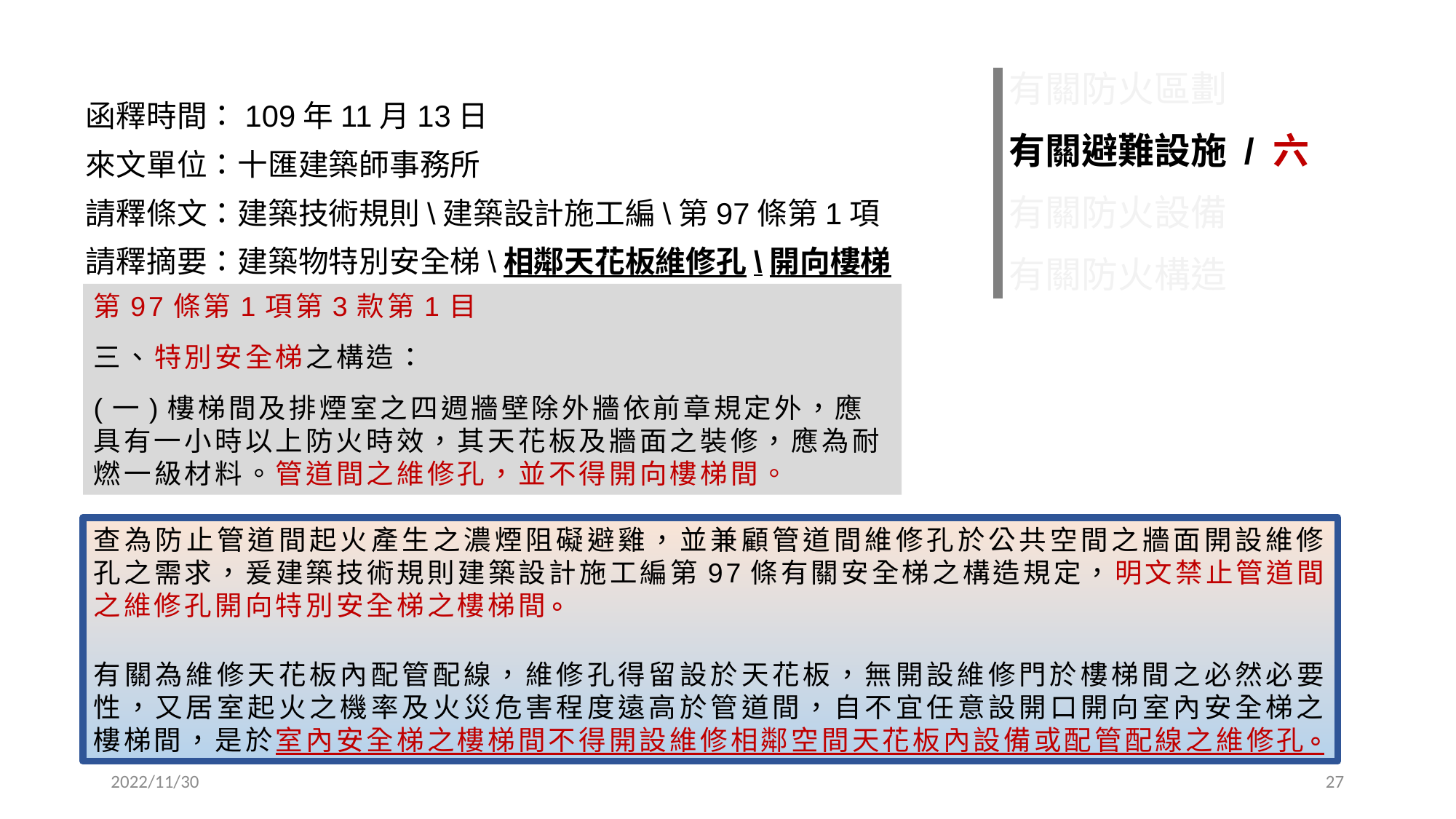

有關防火區劃
有關避難設施 / 六
有關防火設備
有關防火構造

函釋時間：109年11月13日
來文單位：十匯建築師事務所
請釋條文：建築技術規則\建築設計施工編\第97條第1項
請釋摘要：建築物特別安全梯\相鄰天花板維修孔\開向樓梯間
第97條第1項第3款第1目
三、特別安全梯之構造：
(一)樓梯間及排煙室之四週牆壁除外牆依前章規定外，應具有一小時以上防火時效，其天花板及牆面之裝修，應為耐燃一級材料。管道間之維修孔，並不得開向樓梯間。
查為防止管道間起火產生之濃煙阻礙避雞，並兼顧管道間維修孔於公共空間之牆面開設維修孔之需求，爰建築技術規則建築設計施工編第97條有關安全梯之構造規定，明文禁止管道間之維修孔開向特別安全梯之樓梯間∘
有關為維修天花板內配管配線，維修孔得留設於天花板，無開設維修門於樓梯間之必然必要性，又居室起火之機率及火災危害程度遠高於管道間，自不宜任意設開口開向室內安全梯之樓梯間，是於室內安全梯之樓梯間不得開設維修相鄰空間天花板內設備或配管配線之維修孔∘
2022/11/30
27